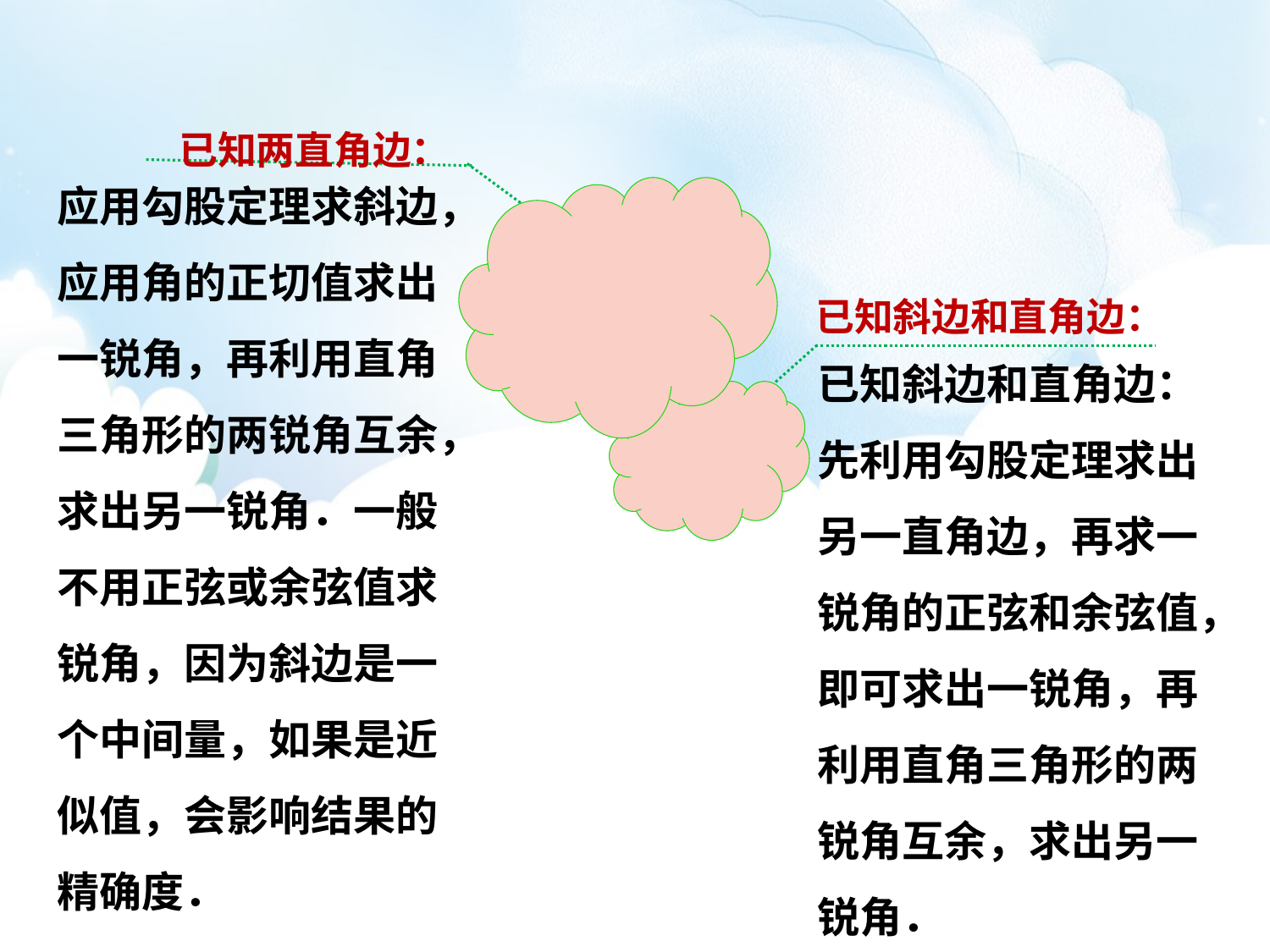

已知两直角边：
应用勾股定理求斜边，
应用角的正切值求出
一锐角，再利用直角
三角形的两锐角互余，求出另一锐角．一般不用正弦或余弦值求锐角，因为斜边是一个中间量，如果是近似值，会影响结果的精确度．

 已知斜边和直角边：
已知斜边和直角边：先利用勾股定理求出另一直角边，再求一锐角的正弦和余弦值，即可求出一锐角，再利用直角三角形的两锐角互余，求出另一锐角．